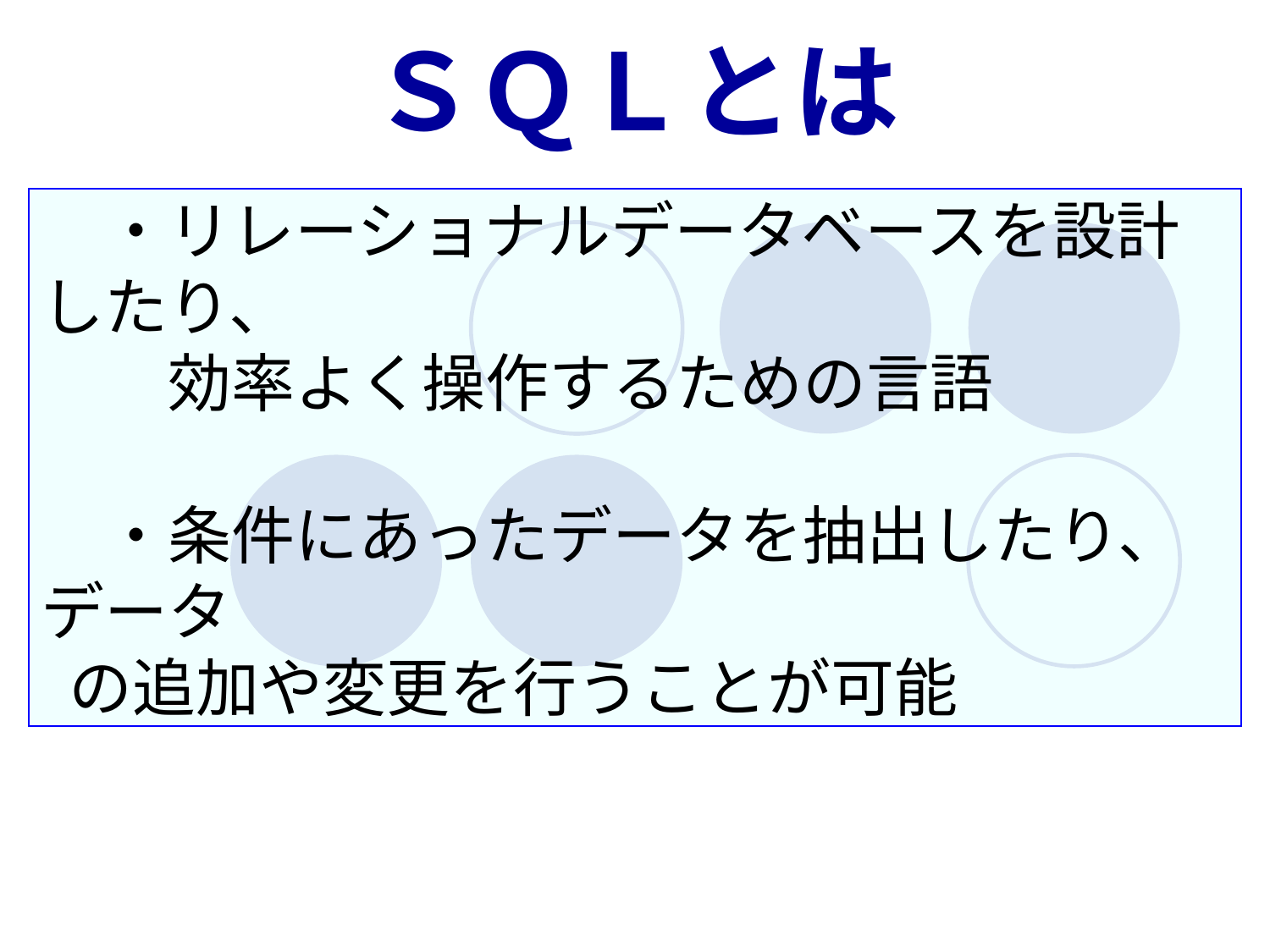

ＳＱＬとは
　・リレーショナルデータベースを設計したり、
　　効率よく操作するための言語
　・条件にあったデータを抽出したり、データ
  の追加や変更を行うことが可能